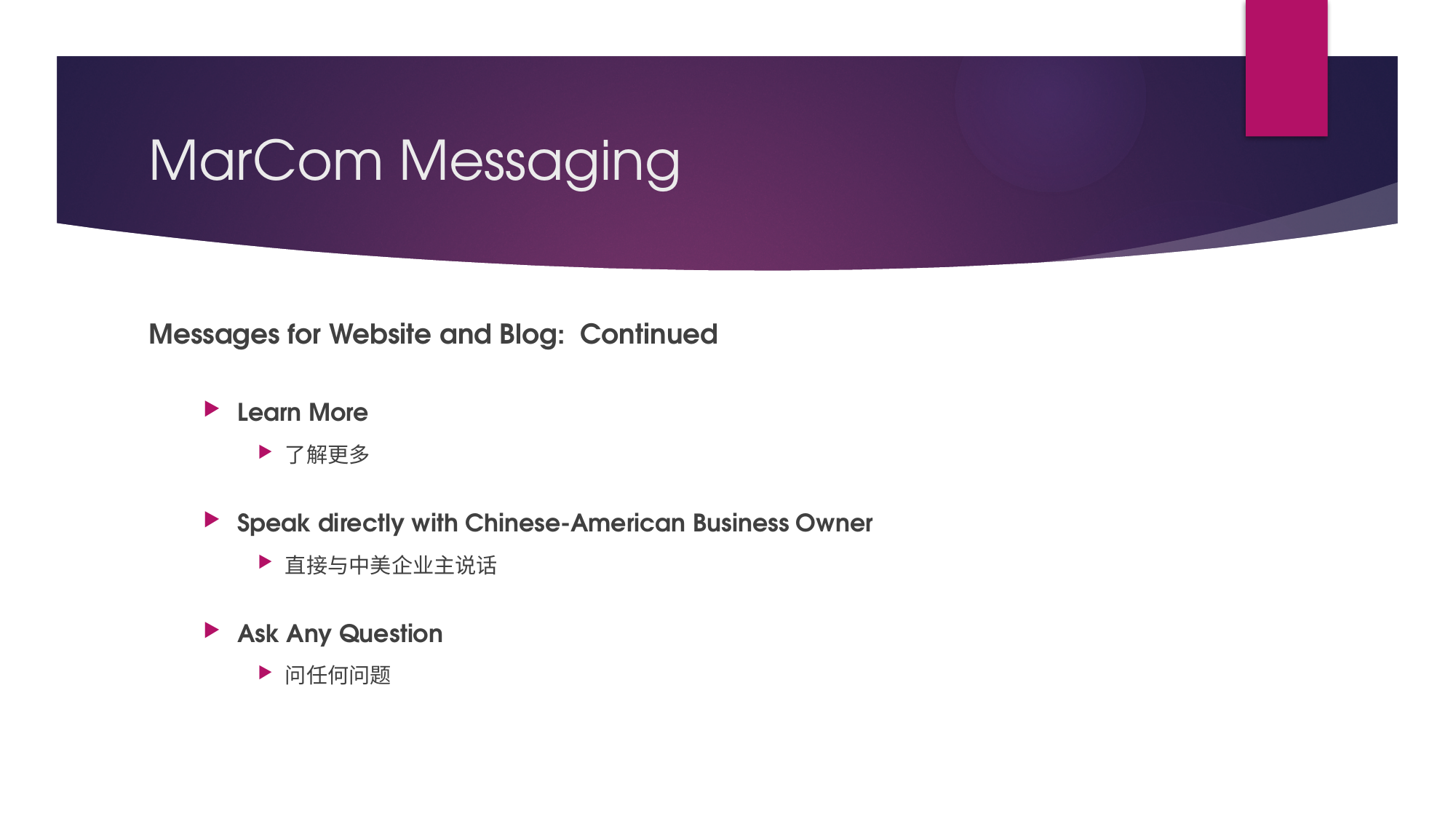

# MarCom Messaging
Messages for Website and Blog:  Continued
Learn More
了解更多
Speak directly with Chinese-American Business Owner
直接与中美企业主说话
Ask Any Question
问任何问题